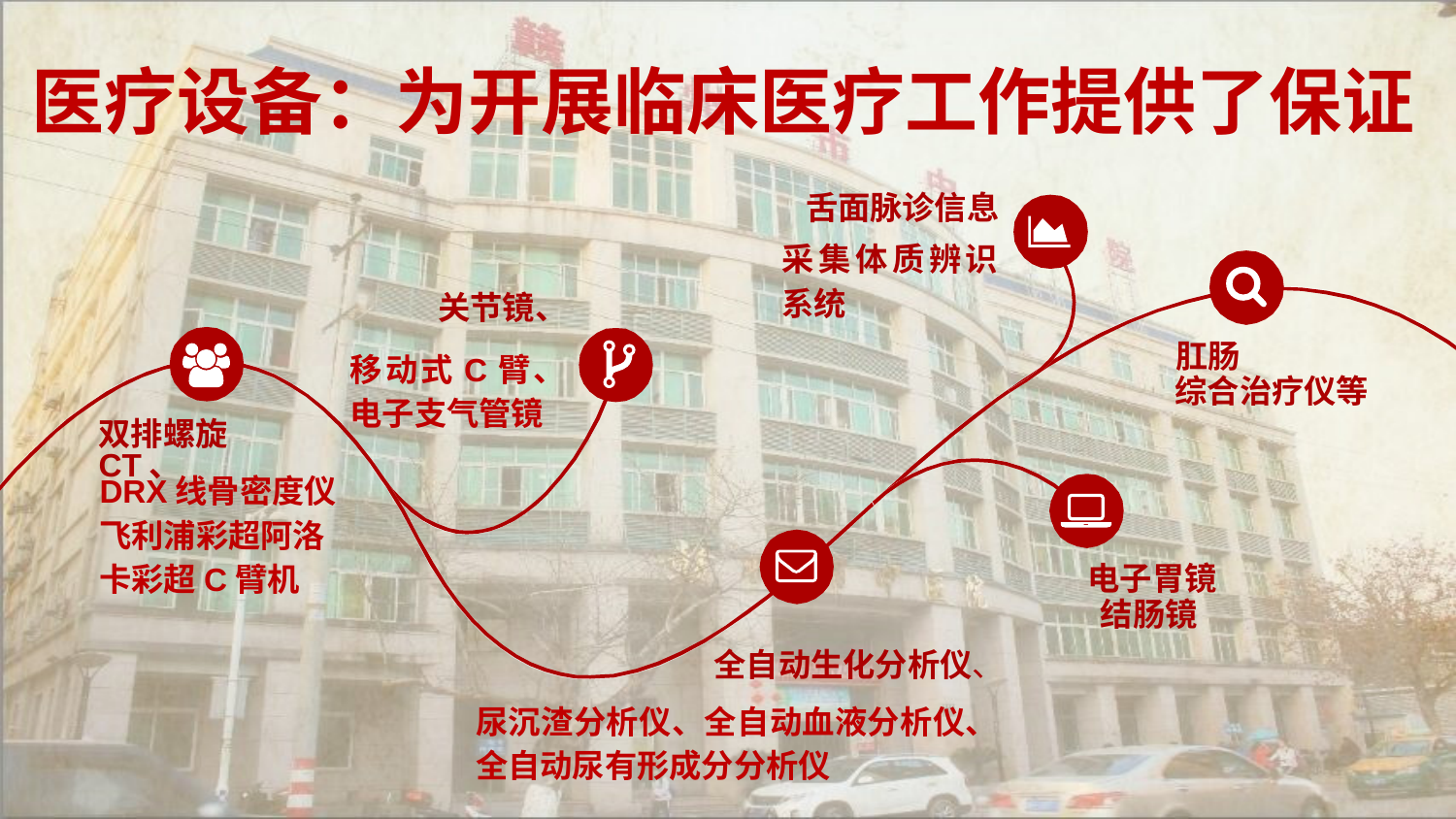

医疗设备：为开展临床医疗工作提供了保证
舌面脉诊信息
采集体质辨识系统

关节镜、
移动式C臂、电子支气管镜

肛肠
综合治疗仪等
双排螺旋CT、
DRX线骨密度仪飞利浦彩超阿洛卡彩超C臂机

电子胃镜
 结肠镜
全自动生化分析仪、
尿沉渣分析仪、全自动血液分析仪、全自动尿有形成分分析仪